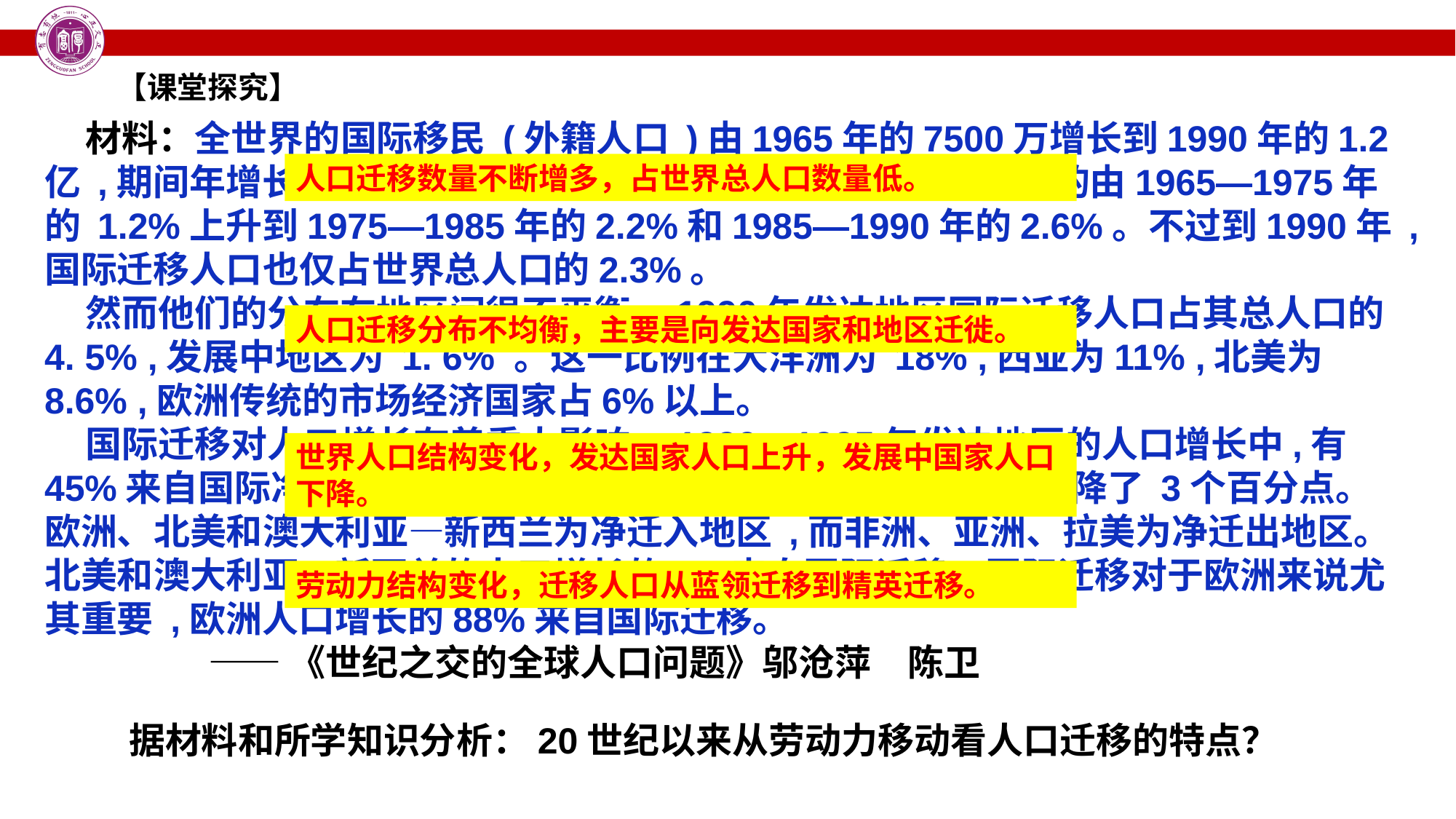

【课堂探究】
    材料：全世界的国际移民 (外籍人口 )由1965年的7500万增长到1990年的1.2亿 ,期间年增长率达1.9%。国际迁移人口事实上是在不断上升的由1965—1975年的 1.2%上升到1975—1985年的2.2%和1985—1990年的2.6%。不过到1990年 ,国际迁移人口也仅占世界总人口的2.3%。
    然而他们的分布在地区间很不平衡。1990年发达地区国际迁移人口占其总人口的 4. 5% ,发展中地区为 1. 6% 。这一比例在大洋洲为 18% ,西亚为11% ,北美为 8.6% ,欧洲传统的市场经济国家占6%以上。
    国际迁移对人口增长有着重大影响。1990—1995年发达地区的人口增长中,有45%来自国际净迁入 ,而国际迁移使发展中国家的人口增长率下降了 3个百分点。欧洲、北美和澳大利亚—新西兰为净迁入地区 ,而非洲、亚洲、拉美为净迁出地区。北美和澳大利亚—新西兰的人口增长的1/3来自国际迁移。国际迁移对于欧洲来说尤其重要 ,欧洲人口增长的88%来自国际迁移。
                    ——《世纪之交的全球人口问题》邬沧萍　陈卫
人口迁移数量不断增多，占世界总人口数量低。
人口迁移分布不均衡，主要是向发达国家和地区迁徙。
世界人口结构变化，发达国家人口上升，发展中国家人口下降。
劳动力结构变化，迁移人口从蓝领迁移到精英迁移。
    据材料和所学知识分析：20世纪以来从劳动力移动看人口迁移的特点？